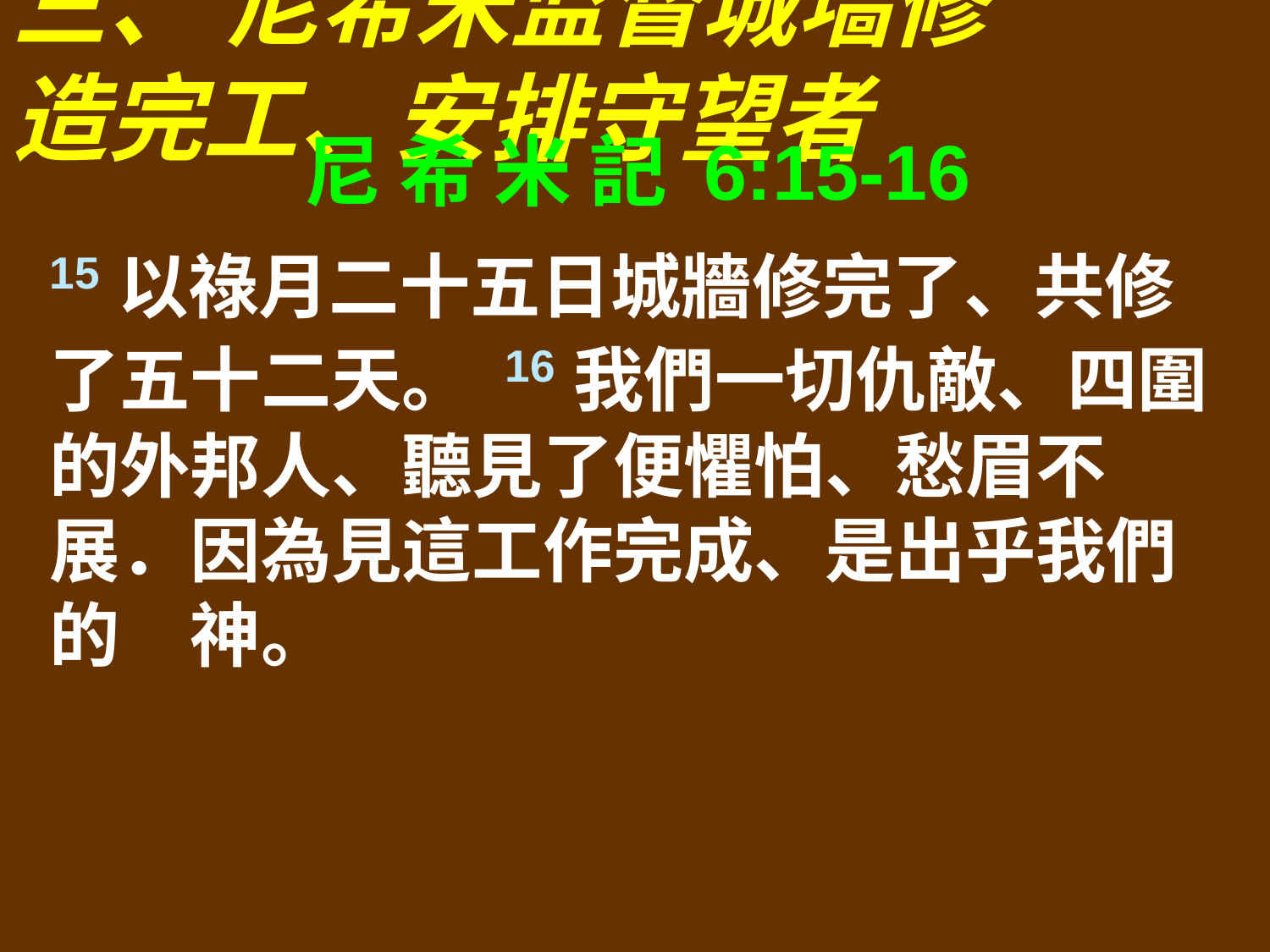

三、 尼希米监督城墙修造完工、安排守望者
尼 希 米 記 6:15-16
15以祿月二十五日城牆修完了、共修了五十二天。 16我們一切仇敵、四圍的外邦人、聽見了便懼怕、愁眉不展．因為見這工作完成、是出乎我們的　神。